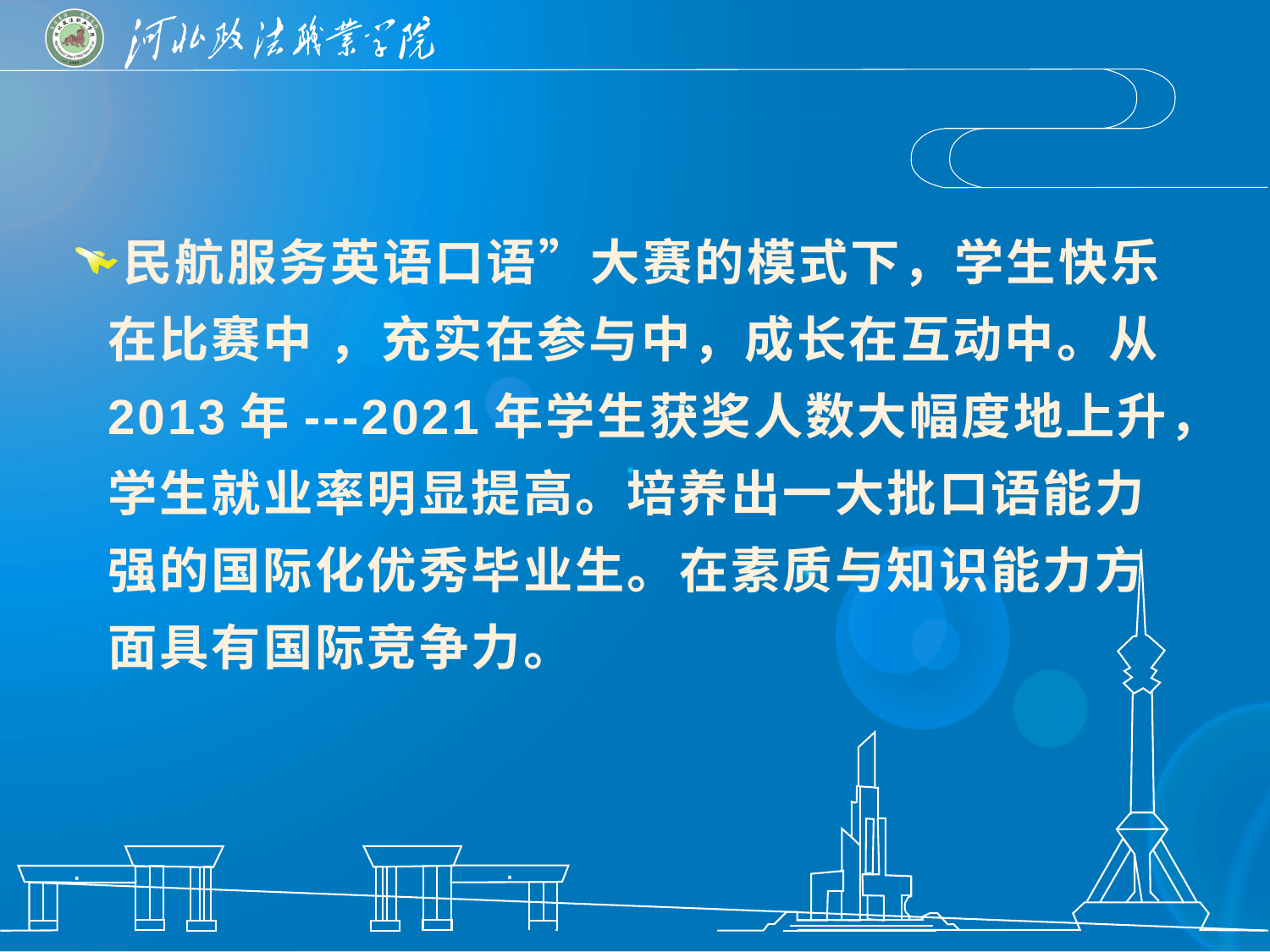

#
民航服务英语口语”大赛的模式下，学生快乐在比赛中 ，充实在参与中，成长在互动中。从2013年---2021年学生获奖人数大幅度地上升，学生就业率明显提高。培养出一大批口语能力强的国际化优秀毕业生。在素质与知识能力方面具有国际竞争力。
35